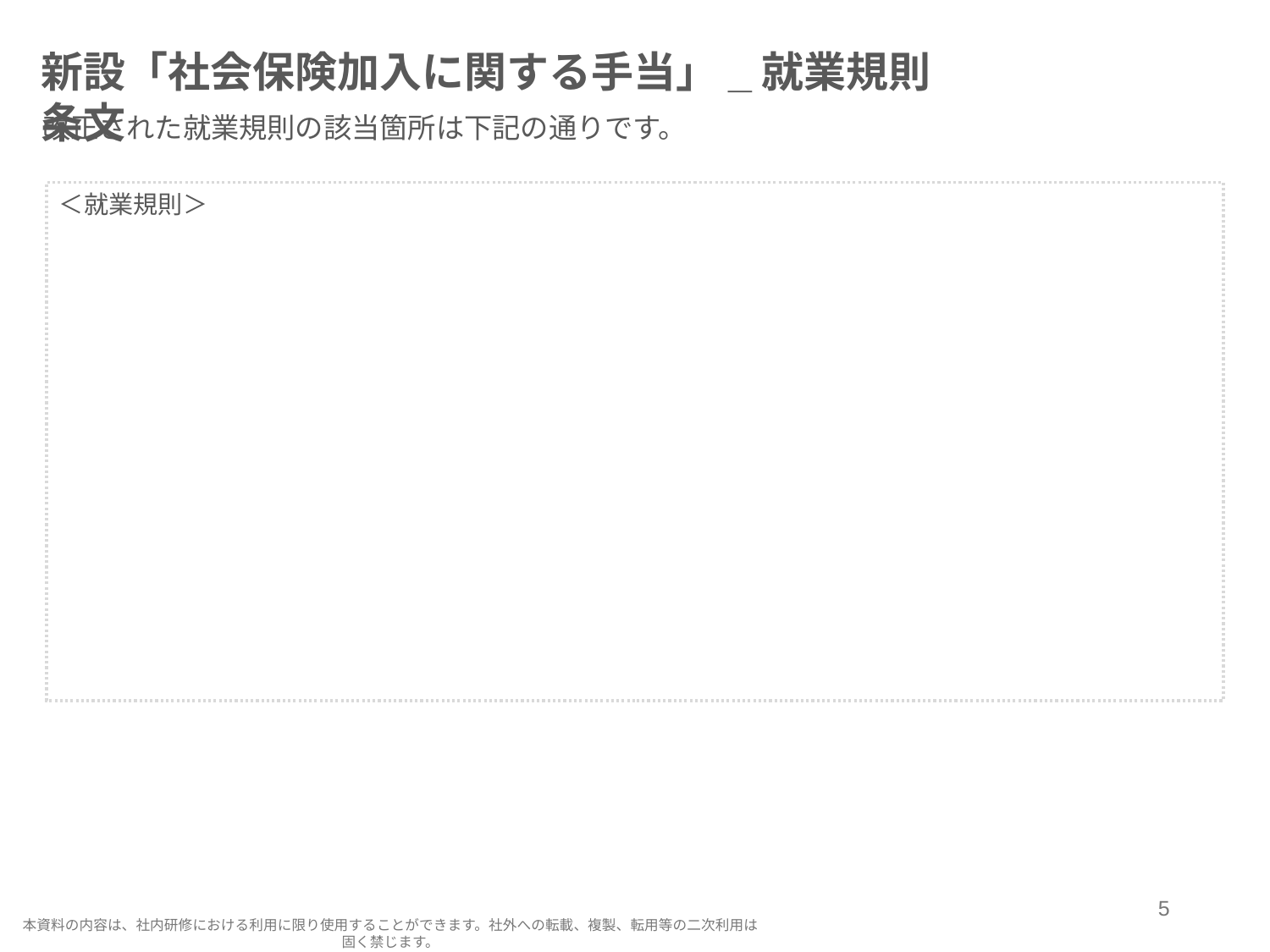

新設「社会保険加入に関する手当」_就業規則条文
改正された就業規則の該当箇所は下記の通りです。
＜就業規則＞
5
本資料の内容は、社内研修における利用に限り使用することができます。社外への転載、複製、転用等の二次利用は固く禁じます。